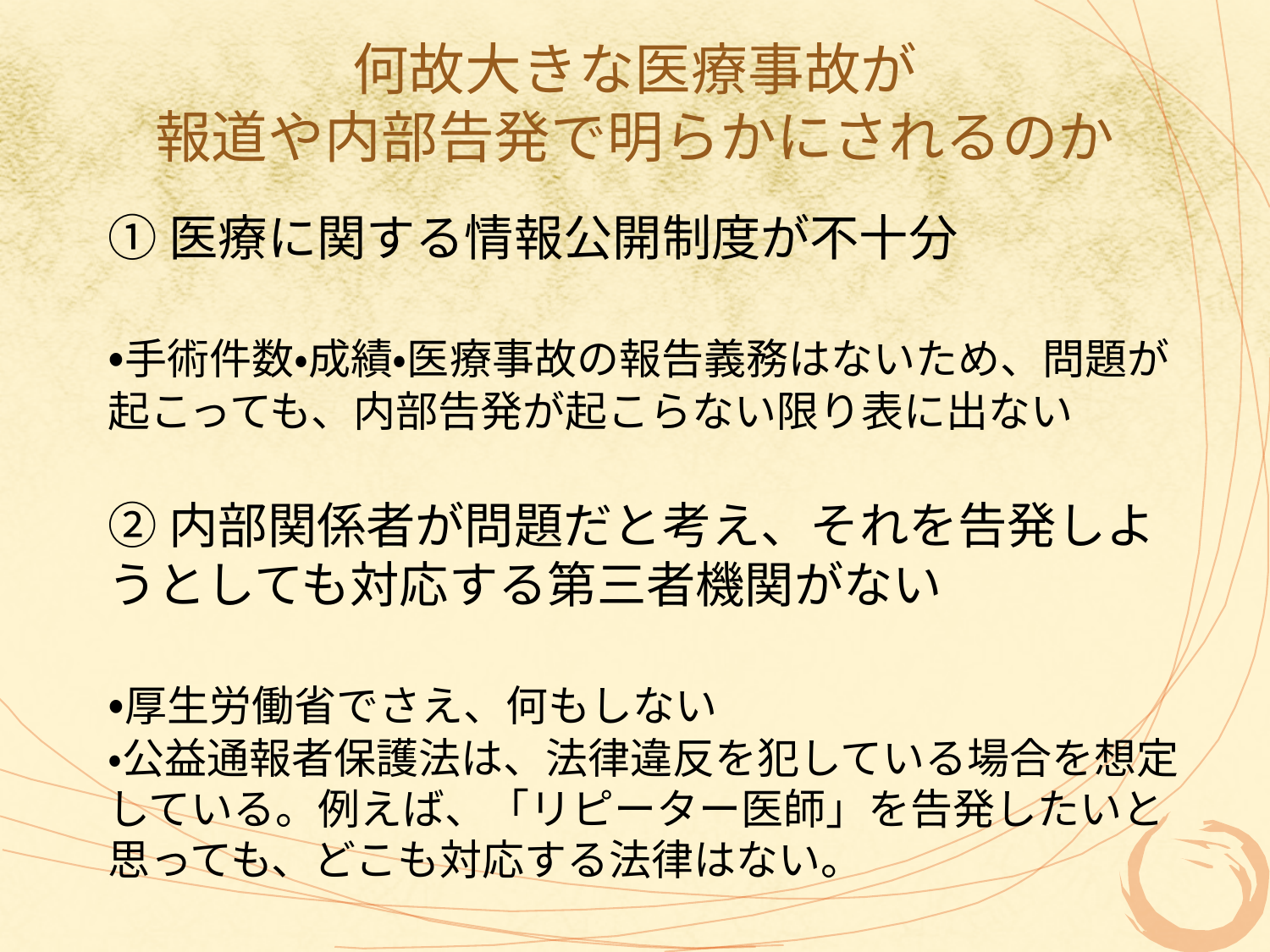

# 何故大きな医療事故が 報道や内部告発で明らかにされるのか
①医療に関する情報公開制度が不十分

・手術件数・成績・医療事故の報告義務はないため、問題が起こっても、内部告発が起こらない限り表に出ない

②内部関係者が問題だと考え、それを告発しようとしても対応する第三者機関がない

・厚生労働省でさえ、何もしない
・公益通報者保護法は、法律違反を犯している場合を想定している。例えば、「リピーター医師」を告発したいと思っても、どこも対応する法律はない。